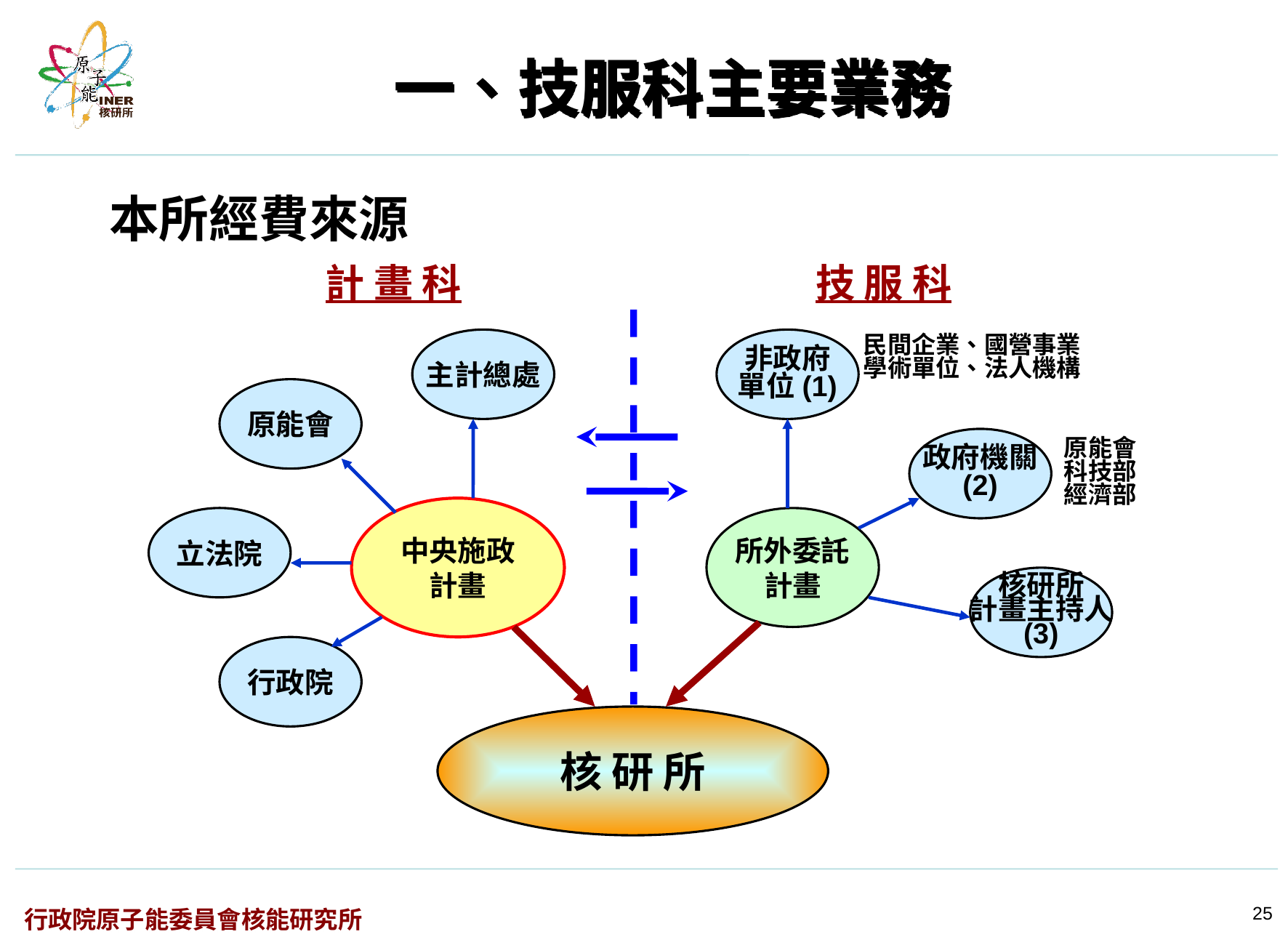

# 一、技服科主要業務
本所經費來源
計 畫 科
技 服 科

主計總處
非政府
單位(1)
民間企業、國營事業
學術單位、法人機構
原能會

政府機關
(2)
原能會
科技部
經濟部

中央施政
計畫

立法院
所外委託
計畫

核研所
計畫主持人
(3)

行政院
核 研 所